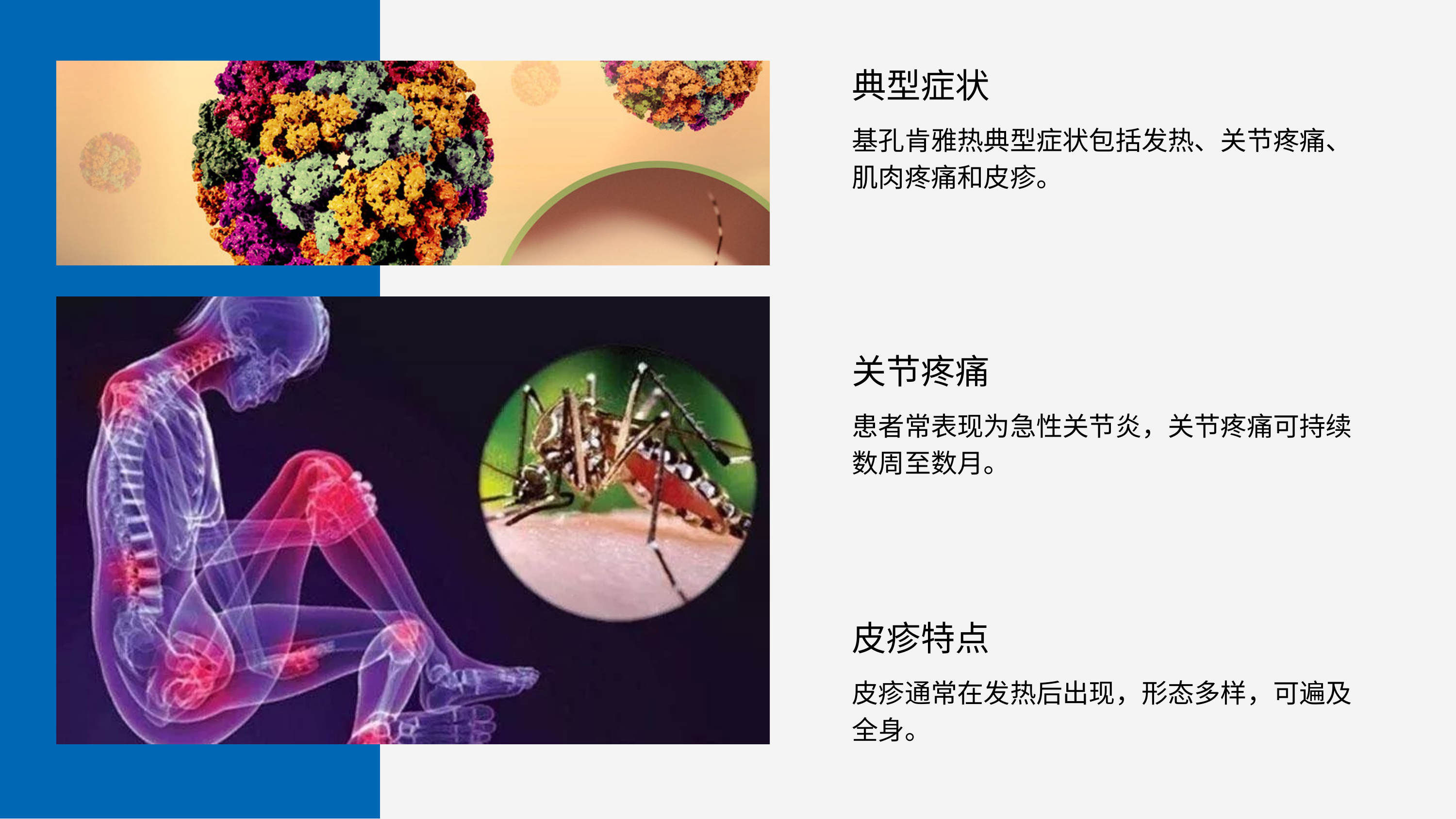

典型症状
基孔肯雅热典型症状包括发热、关节疼痛、肌肉疼痛和皮疹。

关节疼痛
患者常表现为急性关节炎，关节疼痛可持续数周至数月。
皮疹特点
皮疹通常在发热后出现，形态多样，可遍及全身。